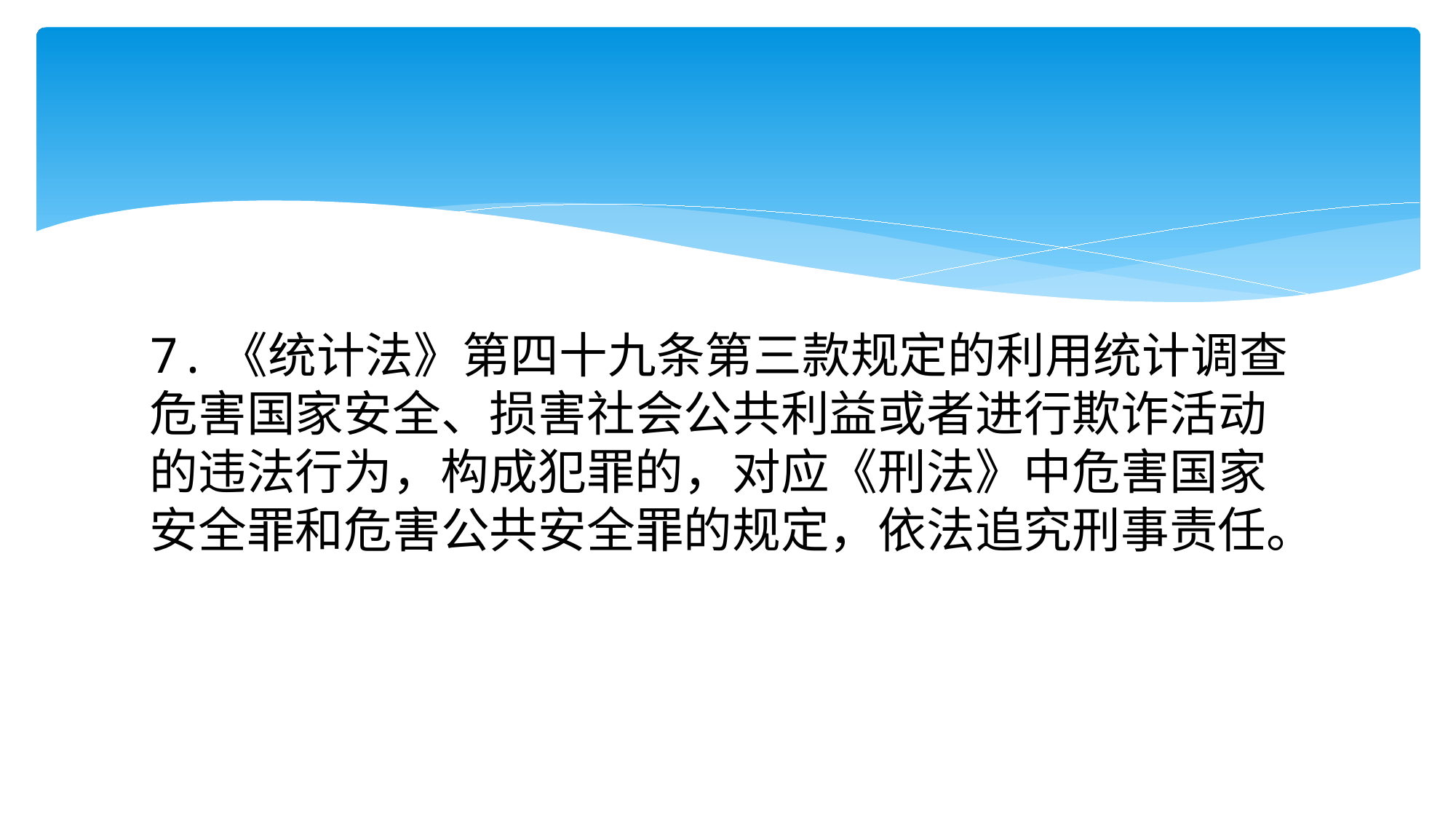

7.《统计法》第四十九条第三款规定的利用统计调查危害国家安全、损害社会公共利益或者进行欺诈活动的违法行为，构成犯罪的，对应《刑法》中危害国家安全罪和危害公共安全罪的规定，依法追究刑事责任。